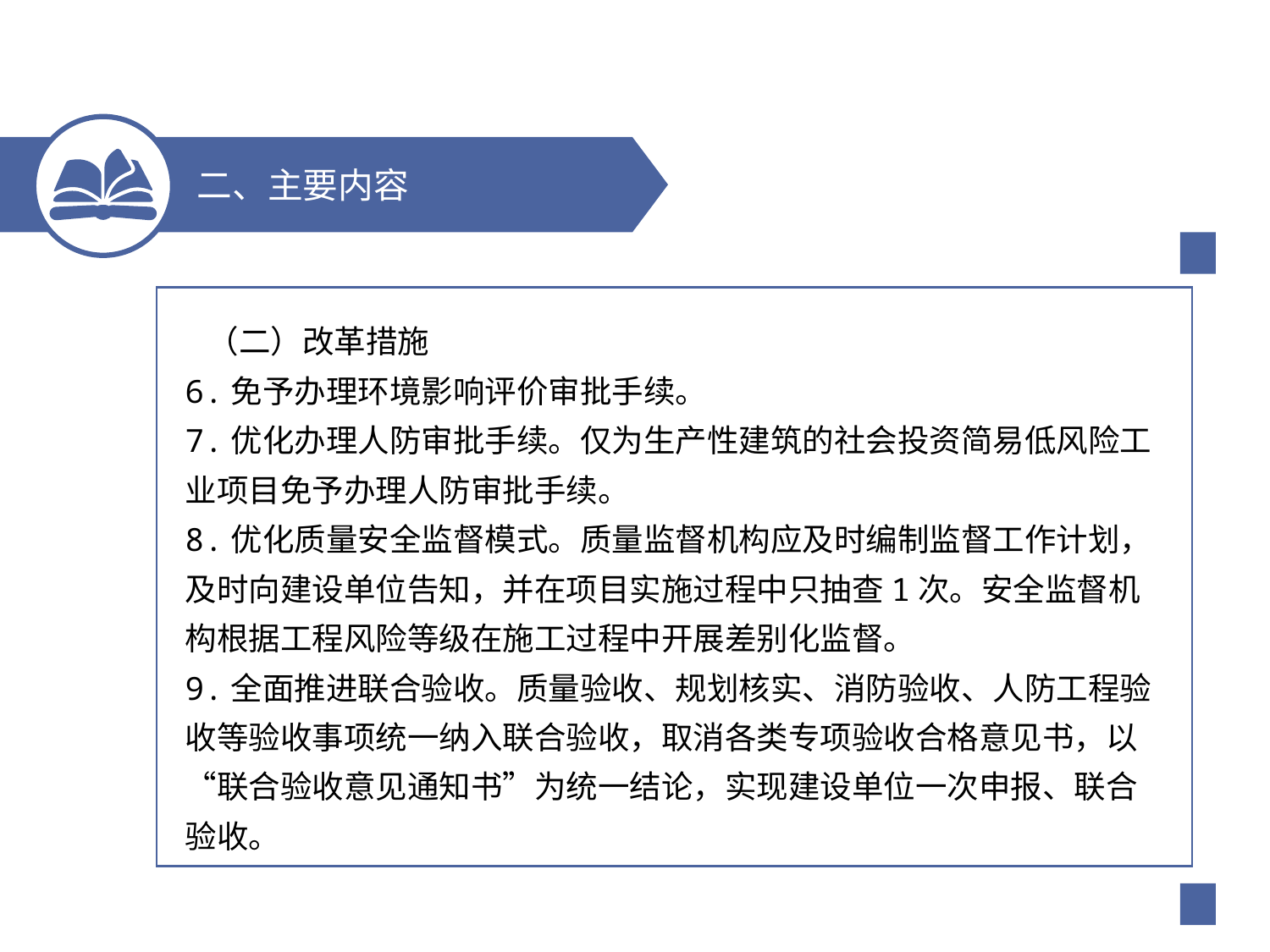

二、主要内容

  （二）改革措施
6.免予办理环境影响评价审批手续。
7.优化办理人防审批手续。仅为生产性建筑的社会投资简易低风险工业项目免予办理人防审批手续。
8.优化质量安全监督模式。质量监督机构应及时编制监督工作计划，及时向建设单位告知，并在项目实施过程中只抽查1次。安全监督机构根据工程风险等级在施工过程中开展差别化监督。
9.全面推进联合验收。质量验收、规划核实、消防验收、人防工程验收等验收事项统一纳入联合验收，取消各类专项验收合格意见书，以“联合验收意见通知书”为统一结论，实现建设单位一次申报、联合验收。